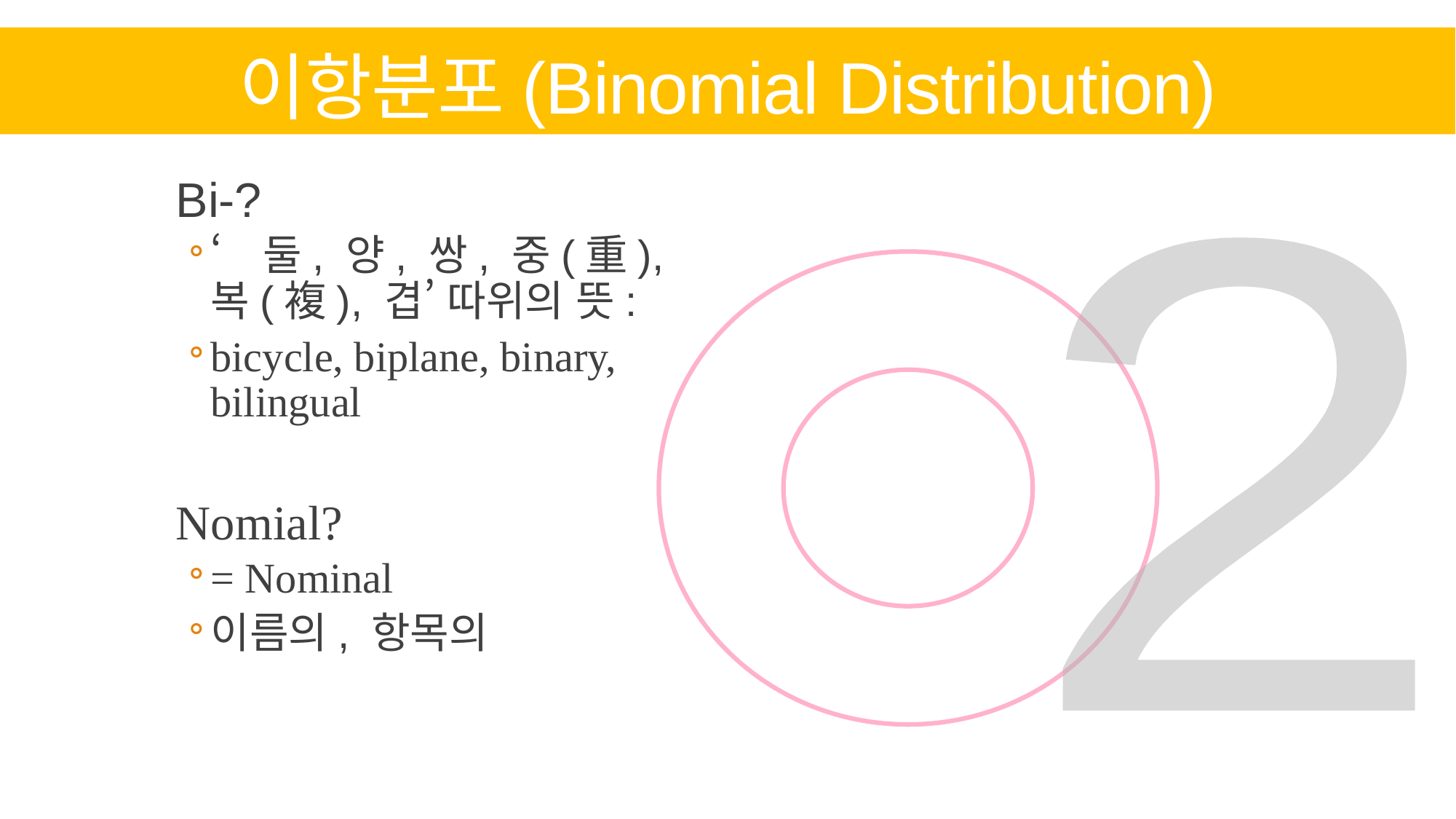

# 이항분포(Binomial Distribution)
Bi-?
‘둘, 양, 쌍, 중(重), 복(複), 겹’ 따위의 뜻:
bicycle, biplane, binary, bilingual

Nomial?
= Nominal
이름의, 항목의
2